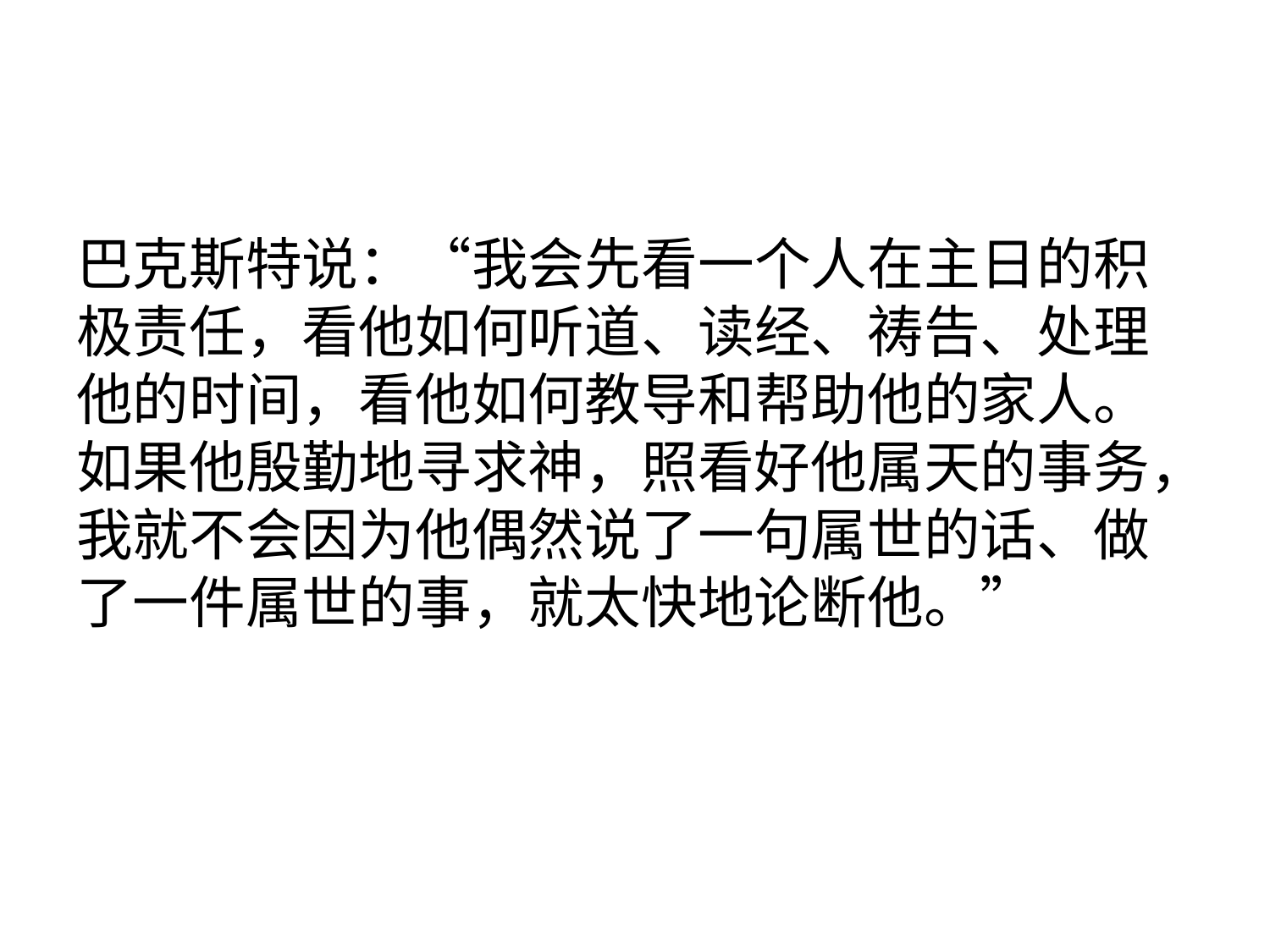

#
巴克斯特说：“我会先看一个人在主日的积极责任，看他如何听道、读经、祷告、处理他的时间，看他如何教导和帮助他的家人。如果他殷勤地寻求神，照看好他属天的事务，我就不会因为他偶然说了一句属世的话、做了一件属世的事，就太快地论断他。”